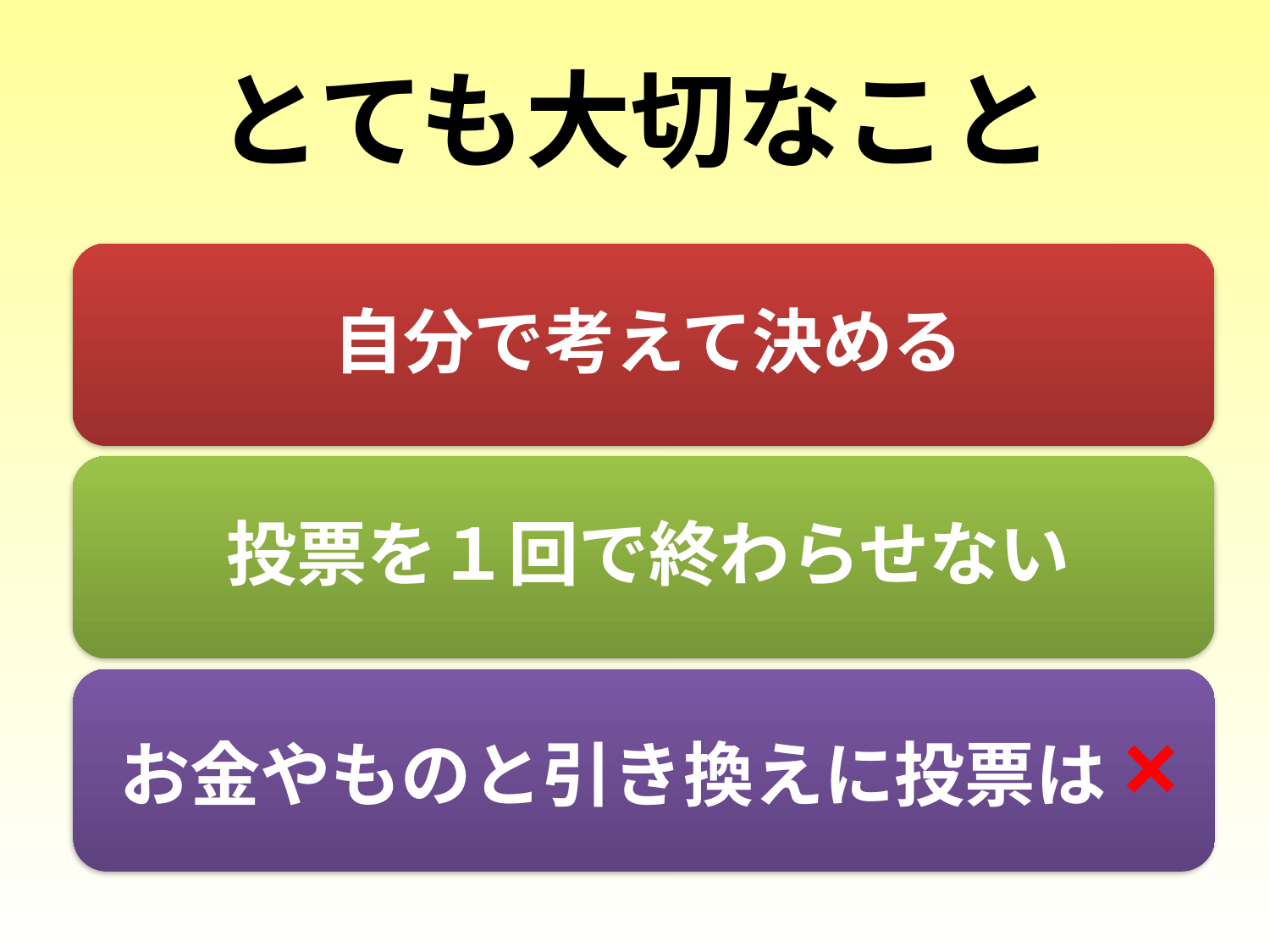

# とても大切なこと
自分で考えて決める
投票を１回で終わらせない
お金やものと引き換えに投票は×